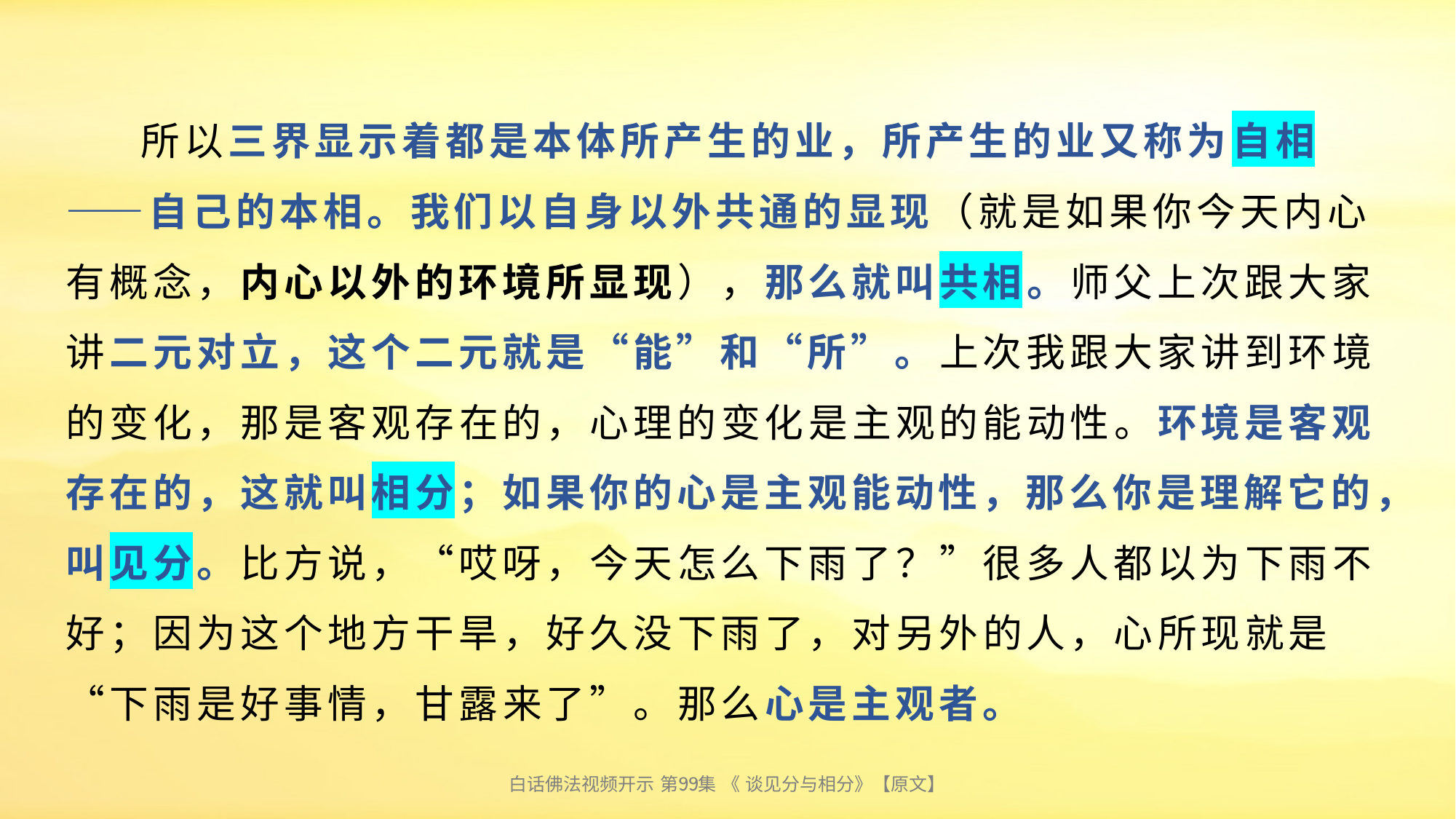

# 所以三界显示着都是本体所产生的业，所产生的业又称为自相——自己的本相。我们以自身以外共通的显现（就是如果你今天内心有概念，内心以外的环境所显现），那么就叫共相。师父上次跟大家讲二元对立，这个二元就是“能”和“所”。上次我跟大家讲到环境的变化，那是客观存在的，心理的变化是主观的能动性。环境是客观存在的，这就叫相分；如果你的心是主观能动性，那么你是理解它的，叫见分。比方说，“哎呀，今天怎么下雨了？”很多人都以为下雨不好；因为这个地方干旱，好久没下雨了，对另外的人，心所现就是“下雨是好事情，甘露来了”。那么心是主观者。
白话佛法视频开示 第99集 《 谈见分与相分》【原文】